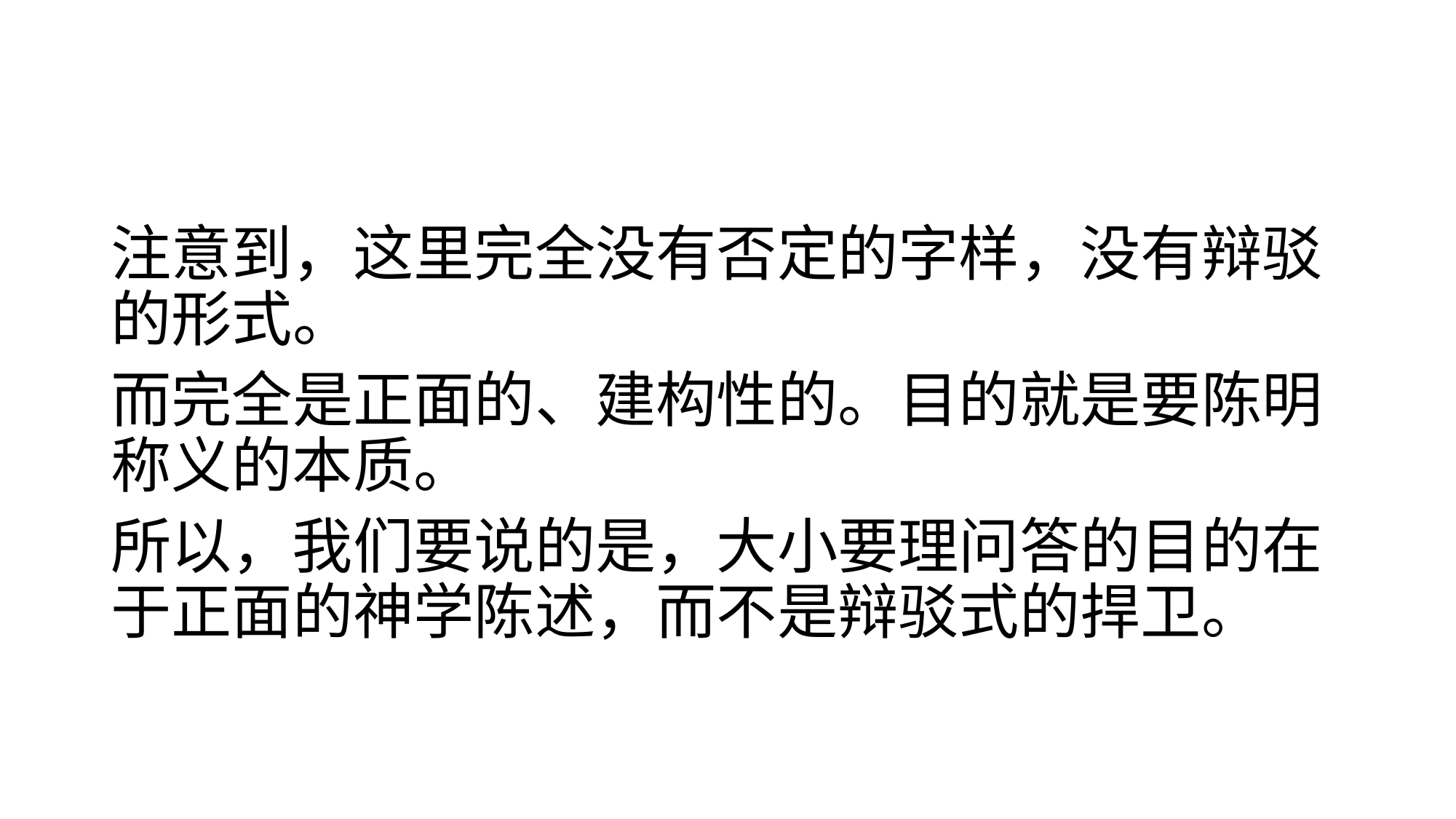

#
注意到，这里完全没有否定的字样，没有辩驳的形式。
而完全是正面的、建构性的。目的就是要陈明称义的本质。
所以，我们要说的是，大小要理问答的目的在于正面的神学陈述，而不是辩驳式的捍卫。